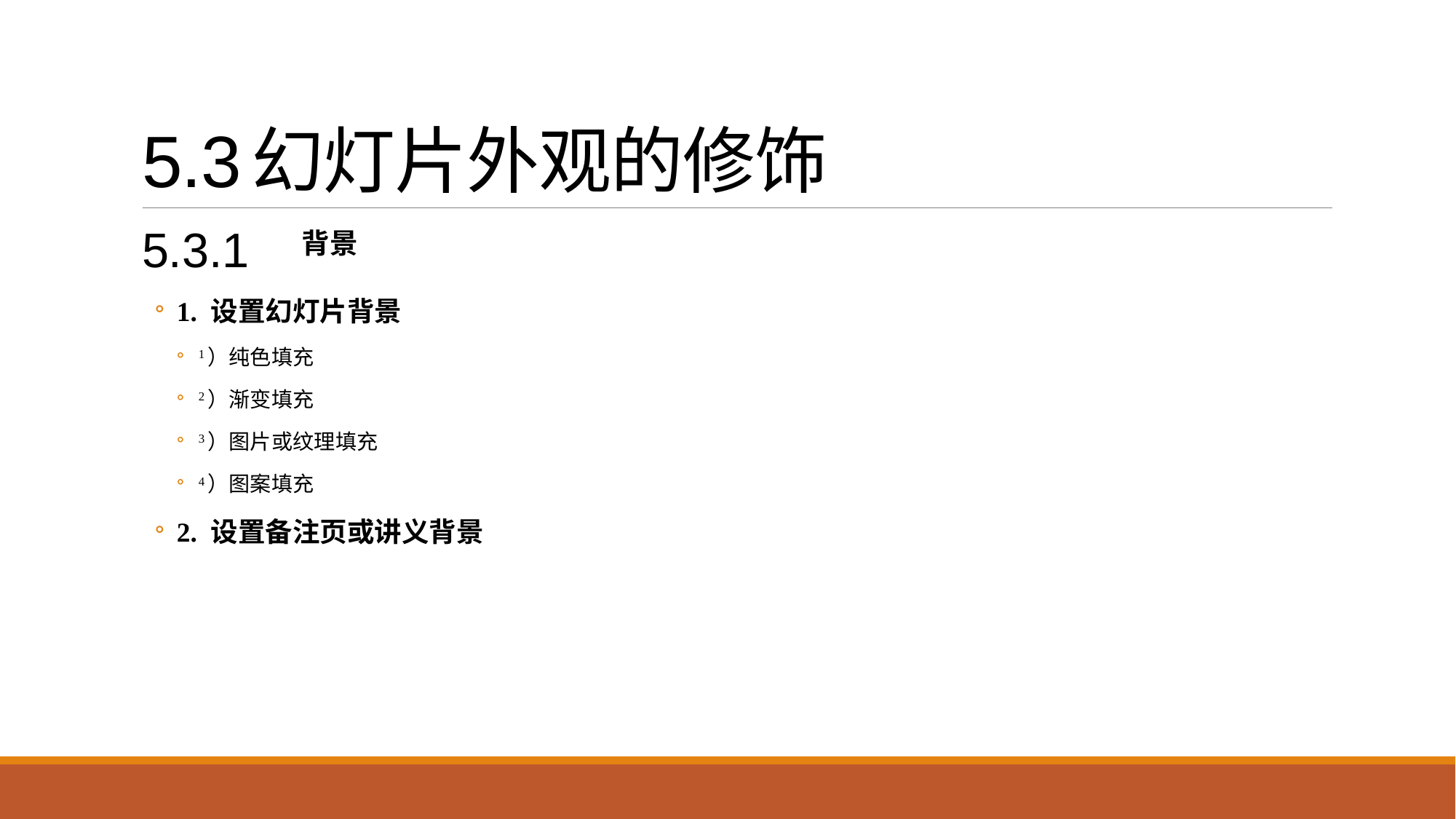

# 5.3	幻灯片外观的修饰
5.3.1   背景
1. 设置幻灯片背景
1）纯色填充
2）渐变填充
3）图片或纹理填充
4）图案填充
2. 设置备注页或讲义背景